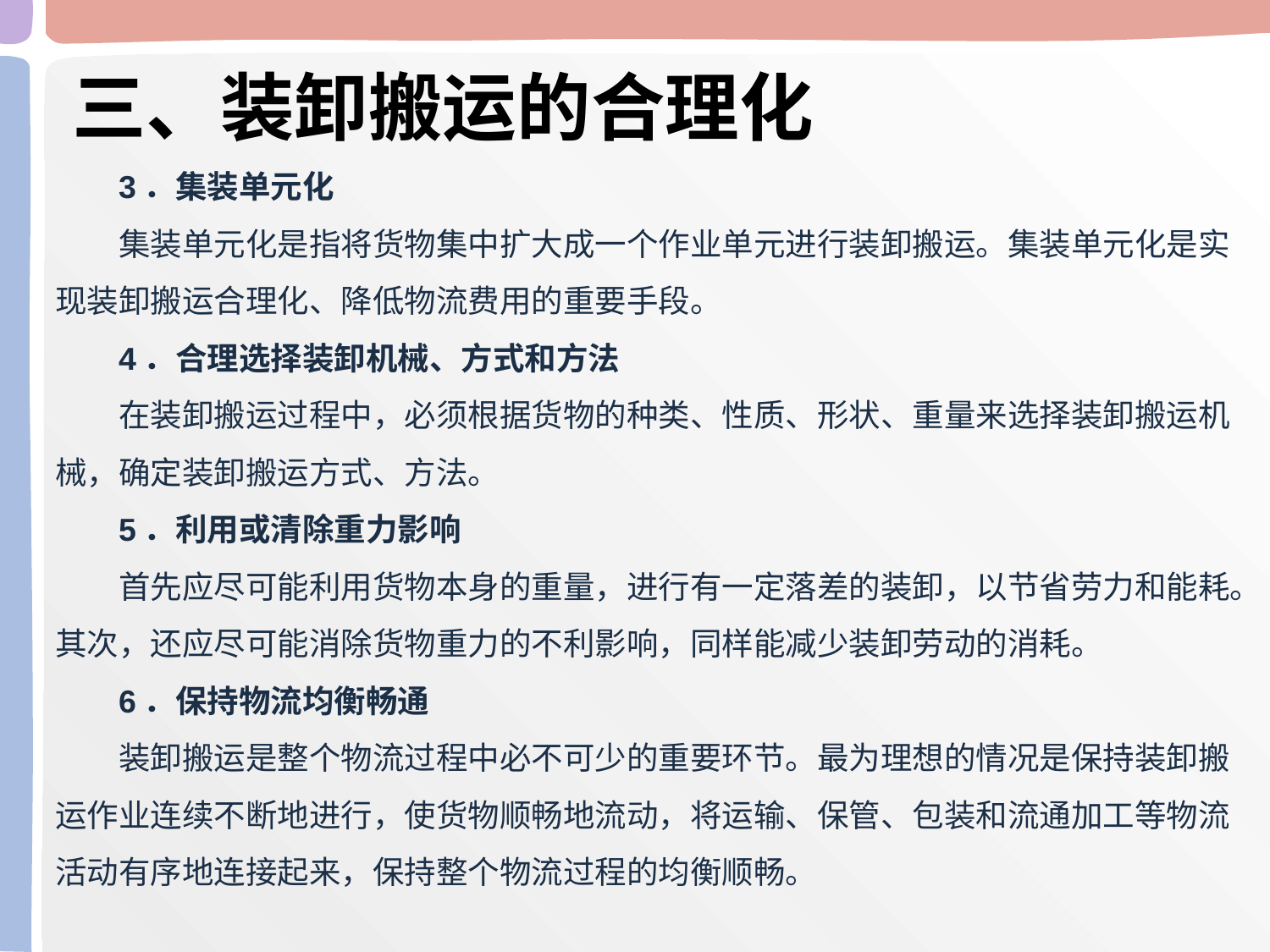

三、装卸搬运的合理化
3．集装单元化
集装单元化是指将货物集中扩大成一个作业单元进行装卸搬运。集装单元化是实现装卸搬运合理化、降低物流费用的重要手段。
4．合理选择装卸机械、方式和方法
在装卸搬运过程中，必须根据货物的种类、性质、形状、重量来选择装卸搬运机械，确定装卸搬运方式、方法。
5．利用或清除重力影响
首先应尽可能利用货物本身的重量，进行有一定落差的装卸，以节省劳力和能耗。其次，还应尽可能消除货物重力的不利影响，同样能减少装卸劳动的消耗。
6．保持物流均衡畅通
装卸搬运是整个物流过程中必不可少的重要环节。最为理想的情况是保持装卸搬运作业连续不断地进行，使货物顺畅地流动，将运输、保管、包装和流通加工等物流活动有序地连接起来，保持整个物流过程的均衡顺畅。